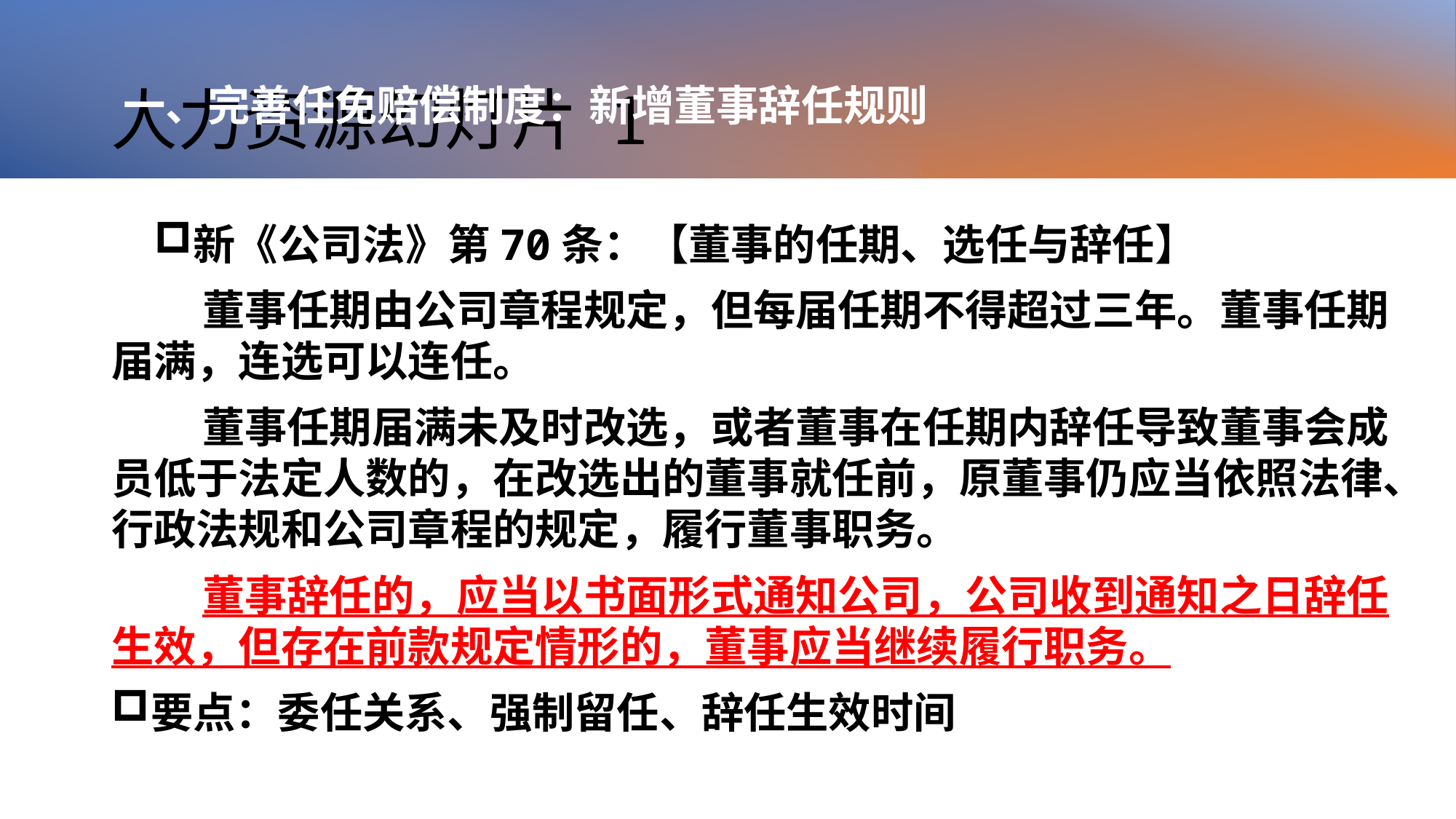

# 人力资源幻灯片 1
一、完善任免赔偿制度：新增董事辞任规则
新《公司法》第70条：【董事的任期、选任与辞任】
董事任期由公司章程规定，但每届任期不得超过三年。董事任期届满，连选可以连任。
董事任期届满未及时改选，或者董事在任期内辞任导致董事会成员低于法定人数的，在改选出的董事就任前，原董事仍应当依照法律、行政法规和公司章程的规定，履行董事职务。
董事辞任的，应当以书面形式通知公司，公司收到通知之日辞任生效，但存在前款规定情形的，董事应当继续履行职务。
要点：委任关系、强制留任、辞任生效时间